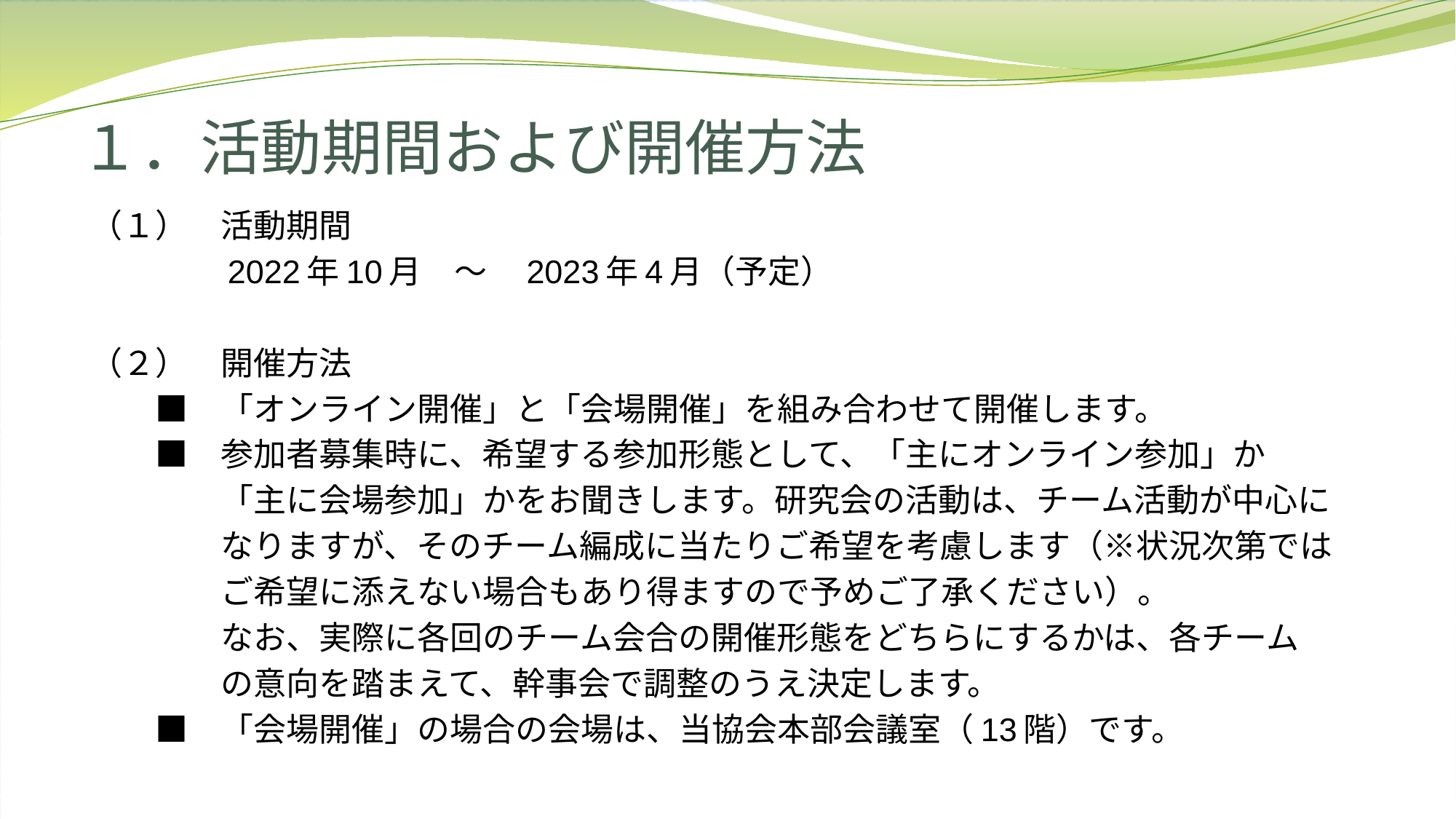

# １．活動期間および開催方法
（１）　活動期間
　　　　2022年10月　～　2023年4月（予定）

（２）　開催方法
　　■　「オンライン開催」と「会場開催」を組み合わせて開催します。
　　■　参加者募集時に、希望する参加形態として、「主にオンライン参加」か
　　　　「主に会場参加」かをお聞きします。研究会の活動は、チーム活動が中心に
　　　　なりますが、そのチーム編成に当たりご希望を考慮します（※状況次第では
　　　　ご希望に添えない場合もあり得ますので予めご了承ください）。
　　　　なお、実際に各回のチーム会合の開催形態をどちらにするかは、各チーム
　　　　の意向を踏まえて、幹事会で調整のうえ決定します。
　　■　「会場開催」の場合の会場は、当協会本部会議室（13階）です。